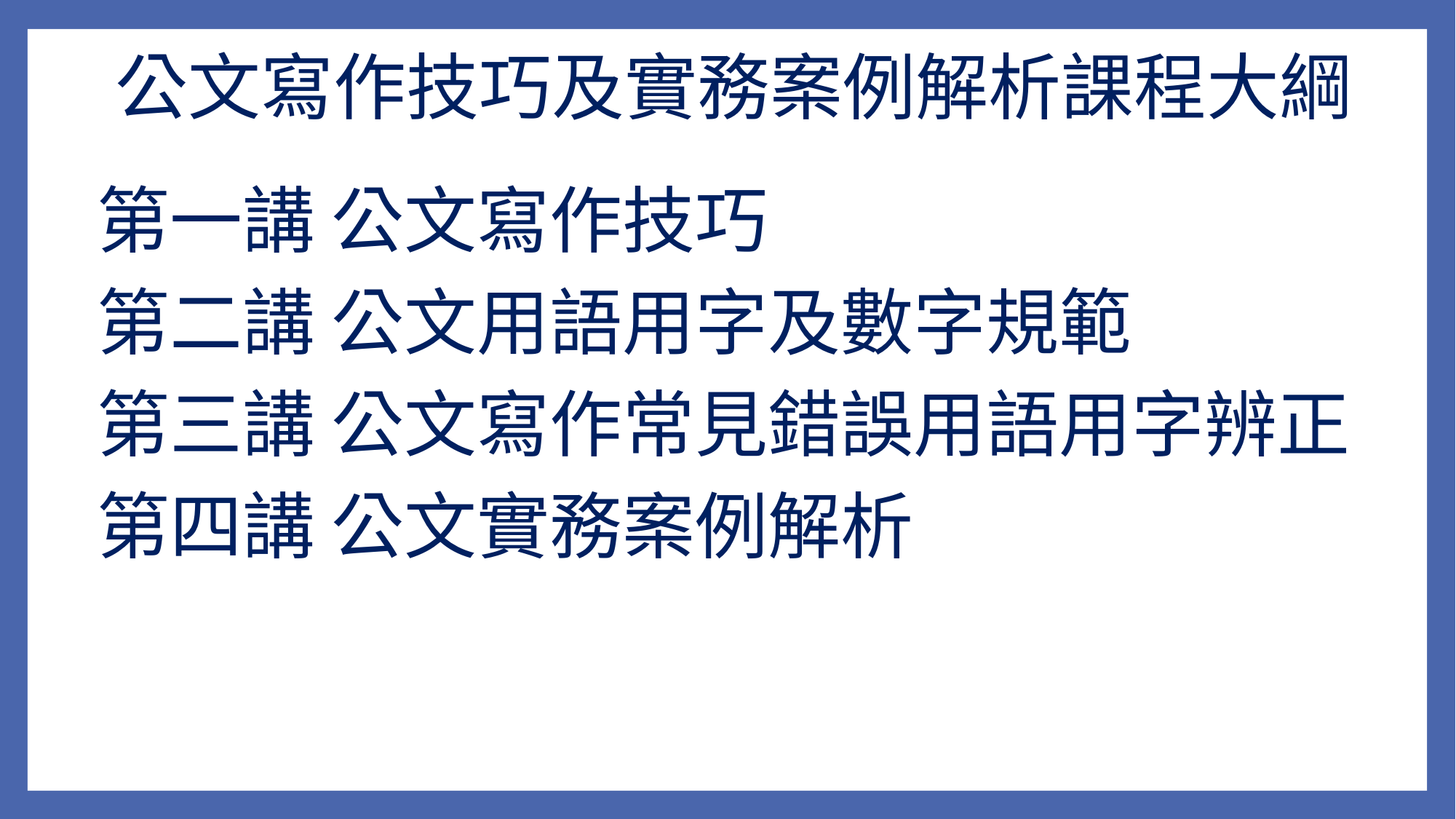

# 公文寫作技巧及實務案例解析課程大綱
第一講 公文寫作技巧
第二講 公文用語用字及數字規範
第三講 公文寫作常見錯誤用語用字辨正
第四講 公文實務案例解析